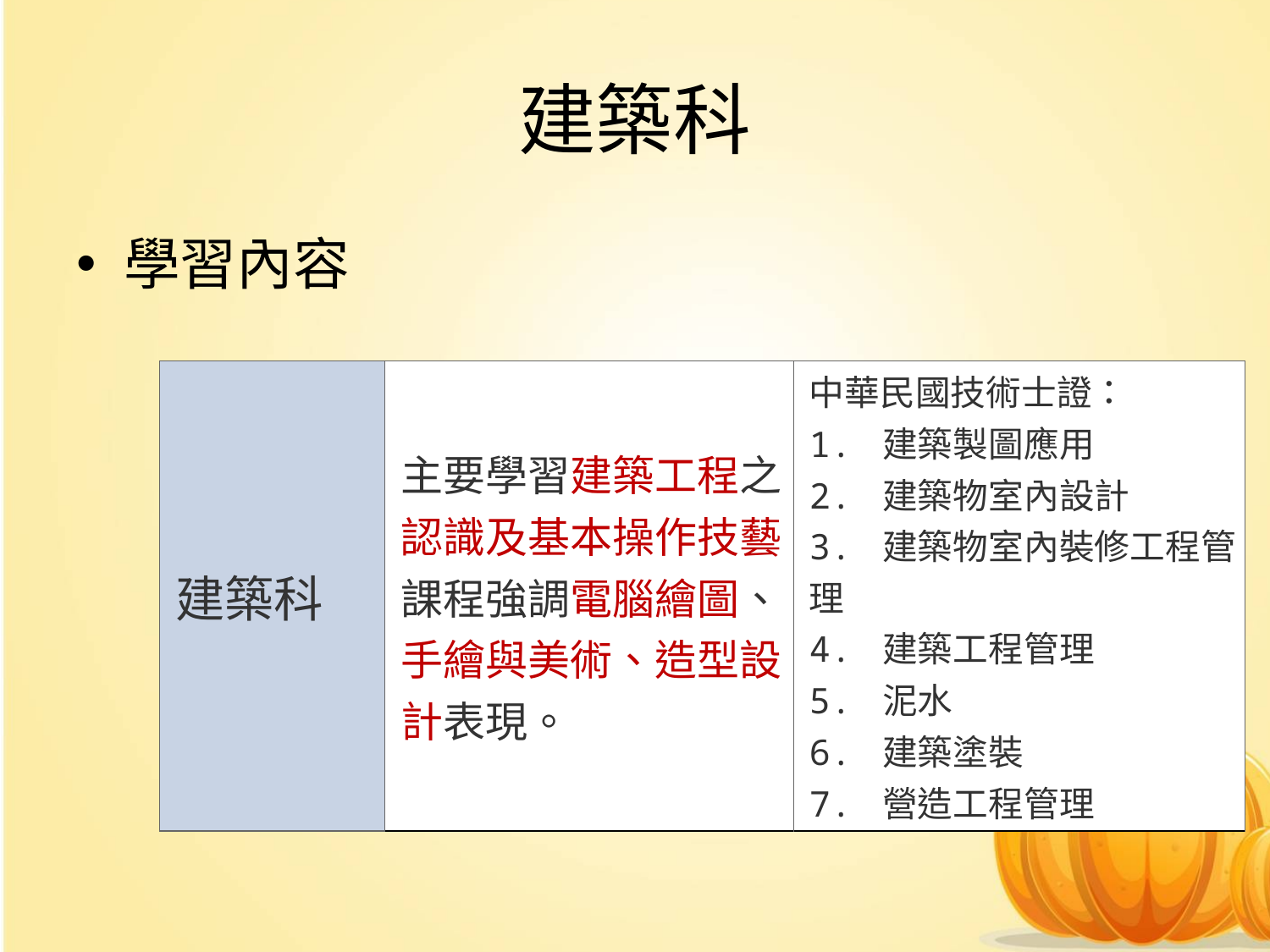

# 建築科
學習內容

| 建築科 | 主要學習建築工程之認識及基本操作技藝，課程強調電腦繪圖、手繪與美術、造型設計表現。 | 中華民國技術士證： 1. 建築製圖應用 2. 建築物室內設計 3. 建築物室內裝修工程管理 4. 建築工程管理 5. 泥水 6. 建築塗裝 7. 營造工程管理 |
| --- | --- | --- |